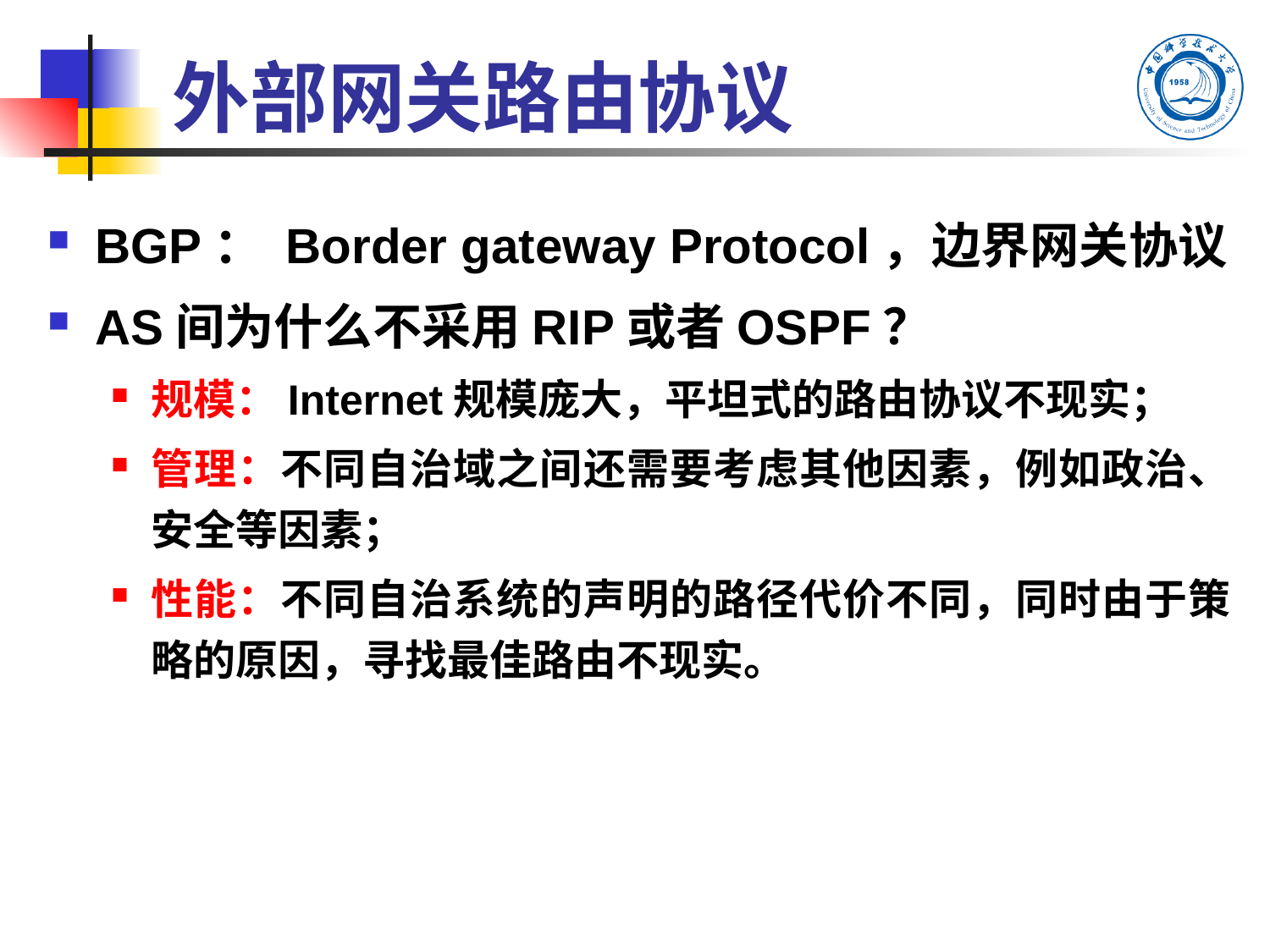

# 外部网关路由协议
BGP： Border gateway Protocol，边界网关协议
AS间为什么不采用RIP或者OSPF？
规模：Internet规模庞大，平坦式的路由协议不现实；
管理：不同自治域之间还需要考虑其他因素，例如政治、安全等因素；
性能：不同自治系统的声明的路径代价不同，同时由于策略的原因，寻找最佳路由不现实。